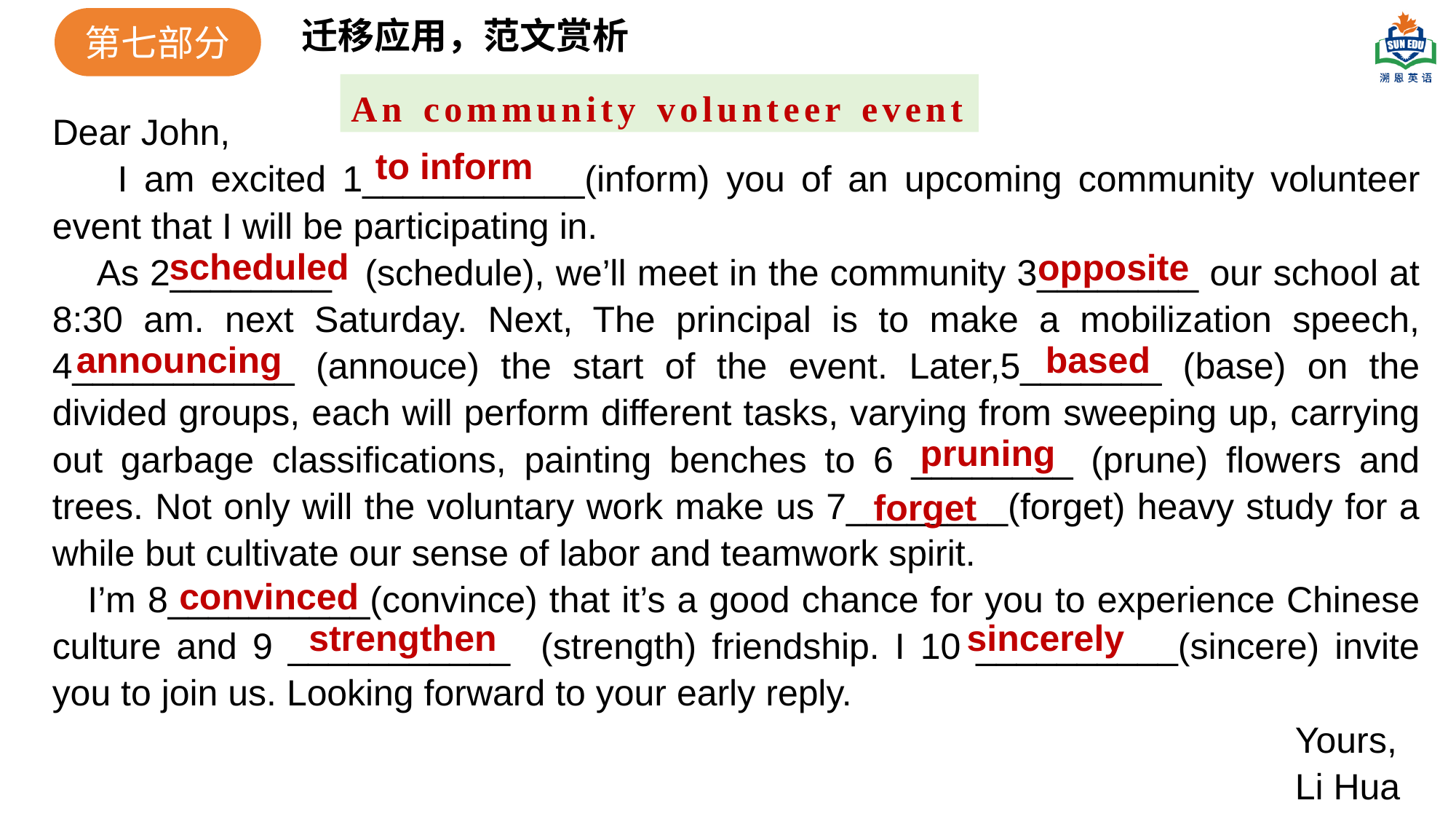

迁移应用，范文赏析
第七部分
An community volunteer event

Dear John,
    I am excited 1___________(inform) you of an upcoming community volunteer event that I will be participating in.
    As 2________   (schedule), we’ll meet in the community 3________ our school at 8:30 am. next Saturday. Next, The principal is to make a mobilization speech, 4___________ (annouce) the start of the event. Later,5_______ (base) on the divided groups, each will perform different tasks, varying from sweeping up, carrying out garbage classifications, painting benches to 6 ________ (prune) flowers and trees. Not only will the voluntary work make us 7________(forget) heavy study for a while but cultivate our sense of labor and teamwork spirit.
   I’m 8__________(convince) that it’s a good chance for you to experience Chinese culture and 9 ___________  (strength) friendship. I 10 __________(sincere) invite you to join us. Looking forward to your early reply.
                                                                                                                          Yours,
                                                                                                                          Li Hua
to inform
scheduled
opposite
announcing
based
pruning
forget
convinced
strengthen
sincerely